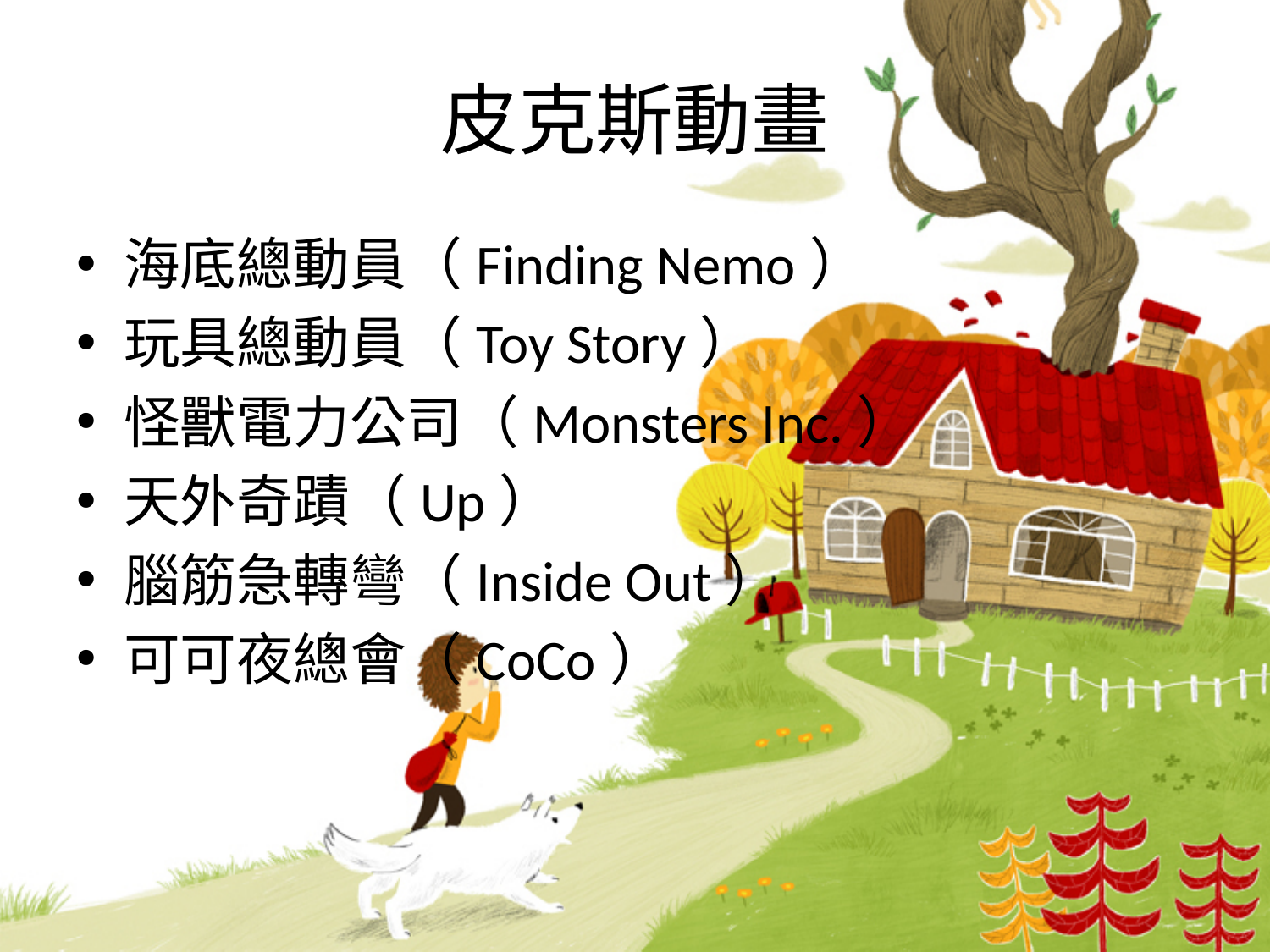

# 皮克斯動畫
海底總動員（Finding Nemo）
玩具總動員（Toy Story）
怪獸電力公司（Monsters Inc.）
天外奇蹟（Up）
腦筋急轉彎（Inside Out）
可可夜總會（CoCo）